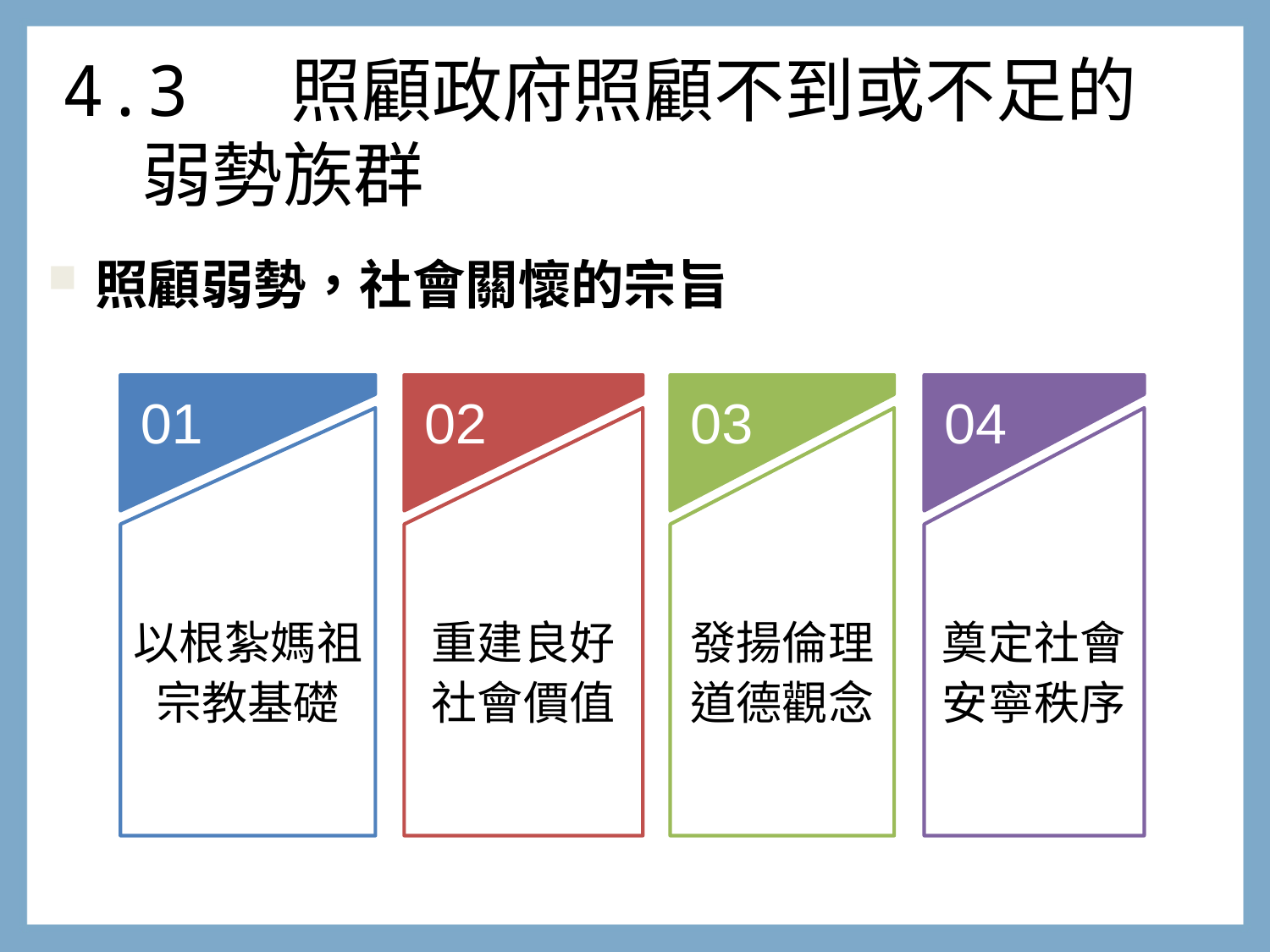

# 4.3  照顧政府照顧不到或不足的 弱勢族群
照顧弱勢，社會關懷的宗旨
01
以根紮媽祖宗教基礎
02
重建良好社會價值
03
發揚倫理道德觀念
04
奠定社會安寧秩序